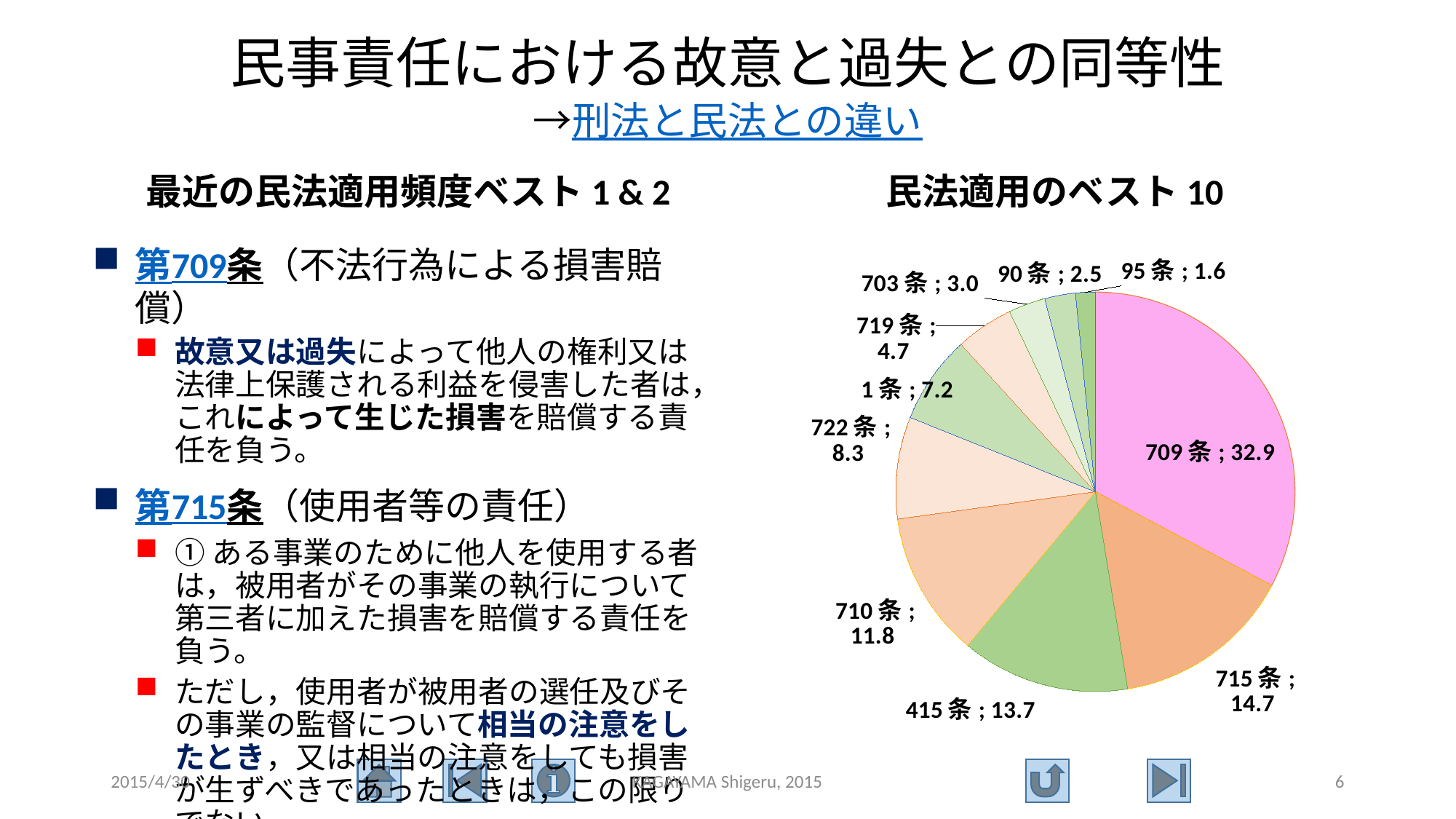

# 民事責任における故意と過失との同等性 →刑法と民法との違い
最近の民法適用頻度ベスト1 & 2
民法適用のベスト10

### Chart

| Category |  |
|---|---|
| 709条 | 32.9 |
| 715条 | 14.7 |
| 415条 | 13.7 |
| 710条 | 11.8 |
| 722条 | 8.3 |
| 1条 | 7.2 |
| 719条 | 4.7 |
| 703条 | 3.0 |
| 90条 | 2.5 |
| 95条 | 1.6 |
第709条（不法行為による損害賠償）
故意又は過失によって他人の権利又は法律上保護される利益を侵害した者は，これによって生じた損害を賠償する責任を負う。
第715条（使用者等の責任）
①ある事業のために他人を使用する者は，被用者がその事業の執行について第三者に加えた損害を賠償する責任を負う。
ただし，使用者が被用者の選任及びその事業の監督について相当の注意をしたとき，又は相当の注意をしても損害が生ずべきであったときは，この限りでない。
2015/4/30
KAGAYAMA Shigeru, 2015
6